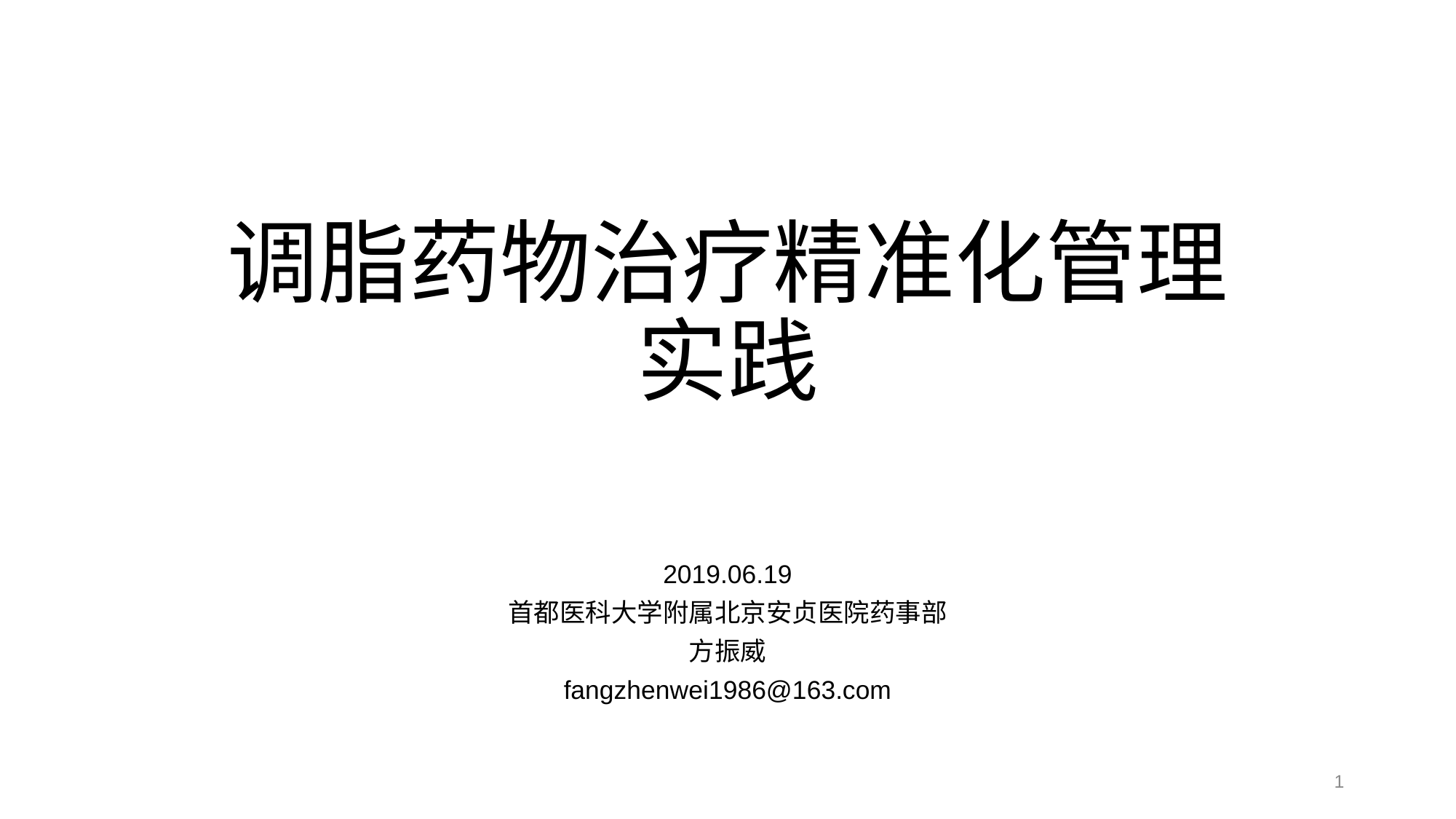

# 调脂药物治疗精准化管理实践

2019.06.19
首都医科大学附属北京安贞医院药事部
方振威
fangzhenwei1986@163.com
1